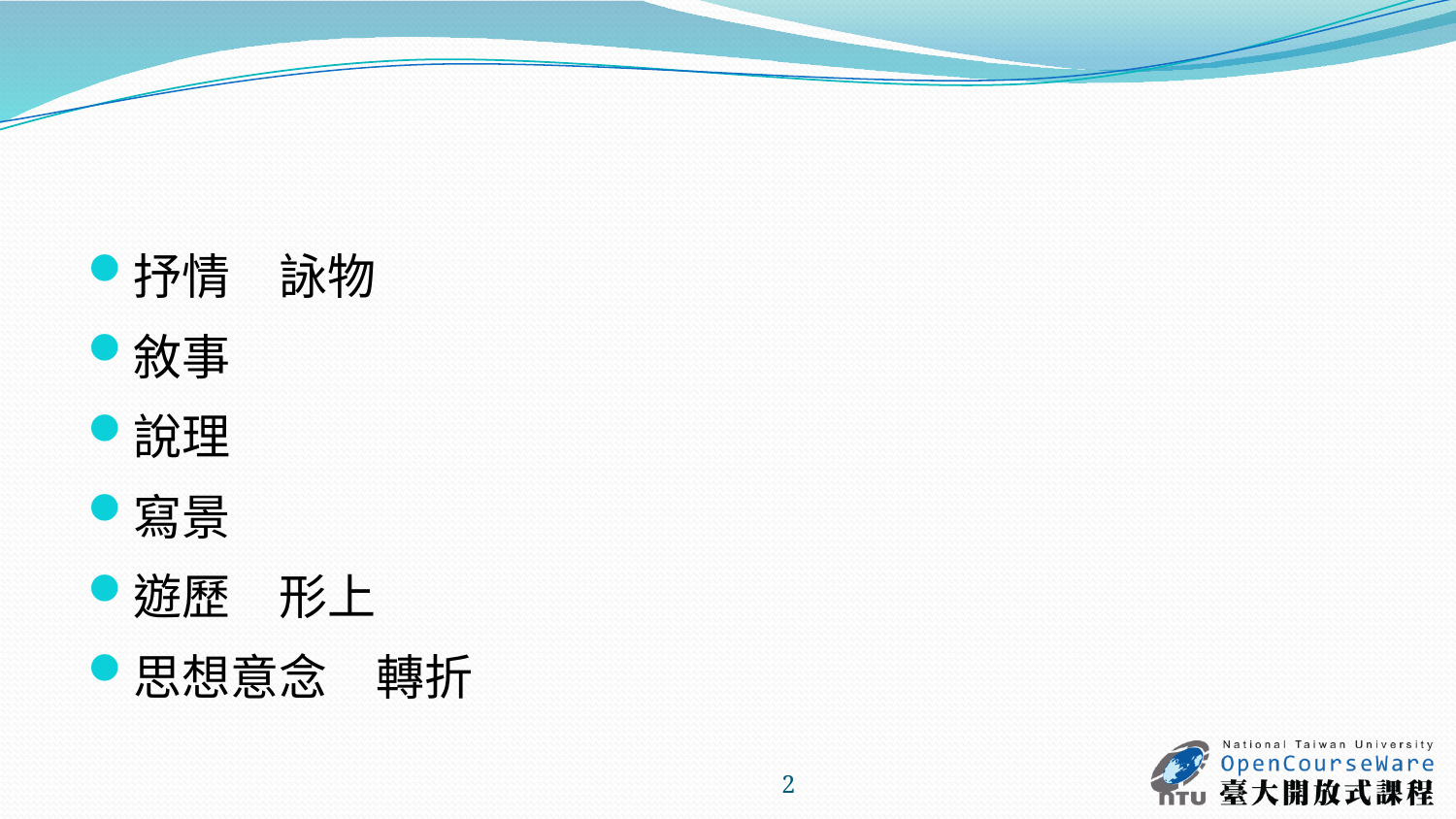

#
抒情　詠物
敘事
說理
寫景
遊歷　形上
思想意念　轉折

2